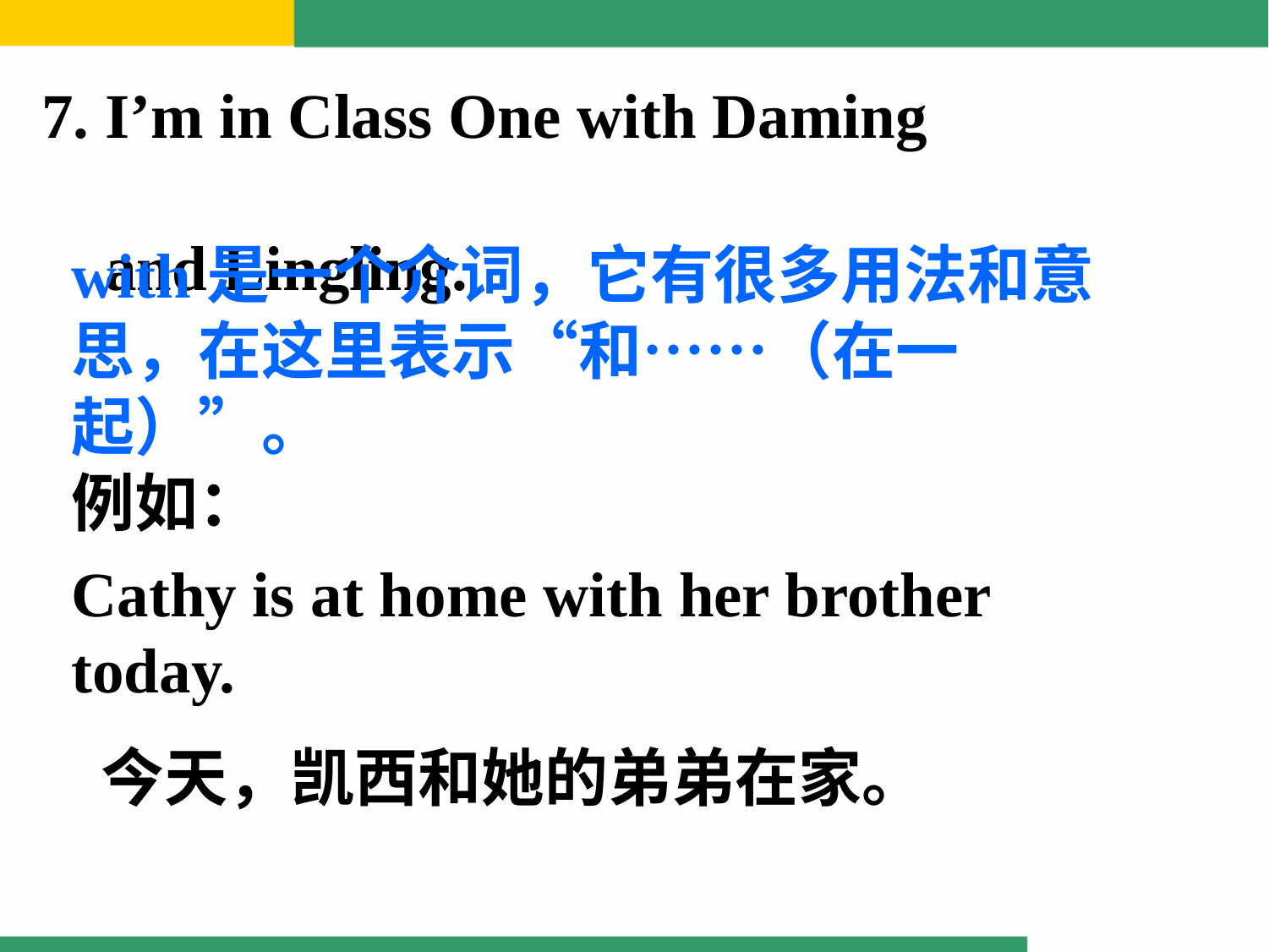

7. I’m in Class One with Daming
    and Lingling.
with是一个介词，它有很多用法和意思，在这里表示“和……（在一起）”。
例如：
Cathy is at home with her brother today.
 今天，凯西和她的弟弟在家。